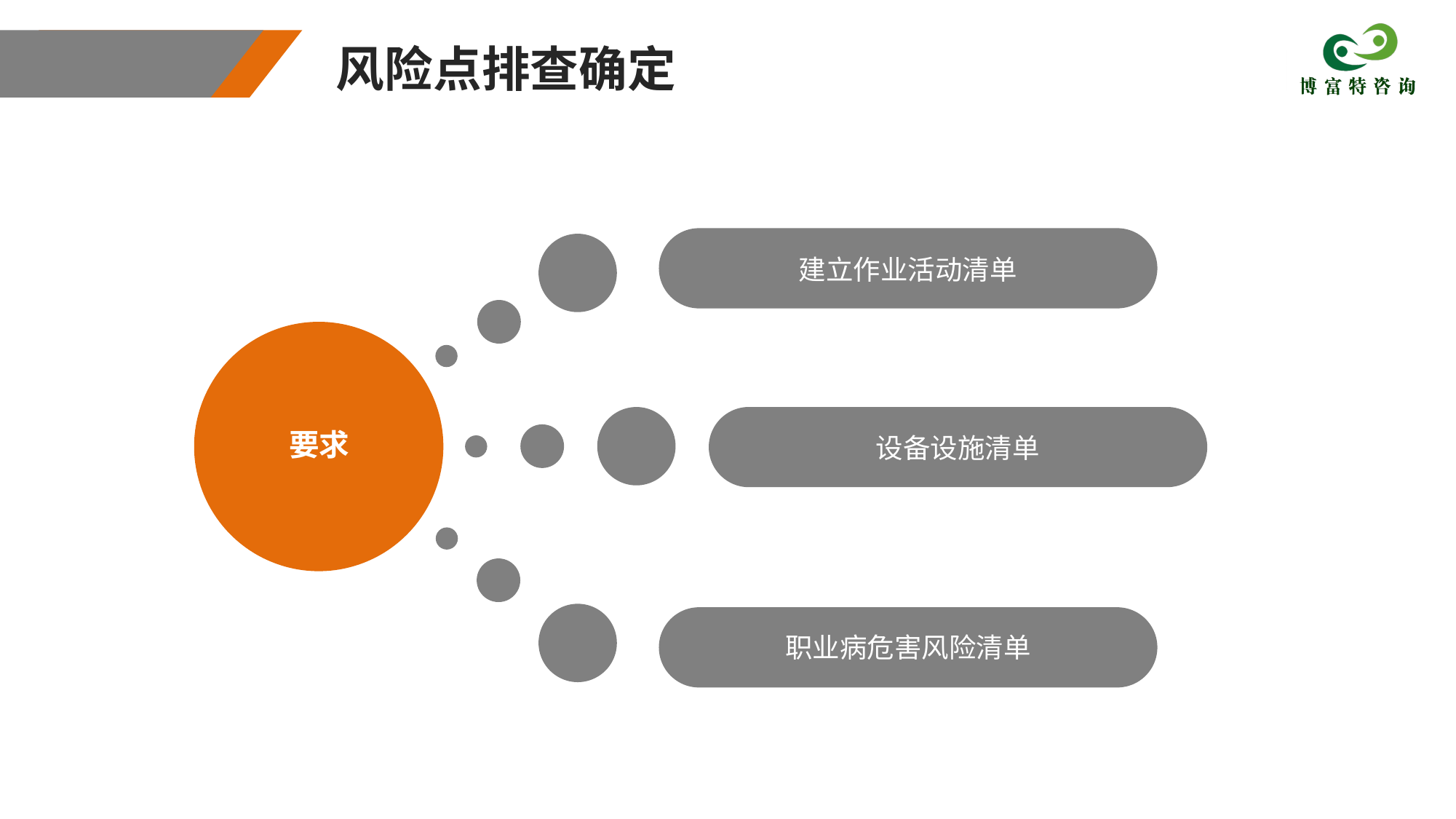

风险点排查确定

建立作业活动清单

要求

设备设施清单

职业病危害风险清单